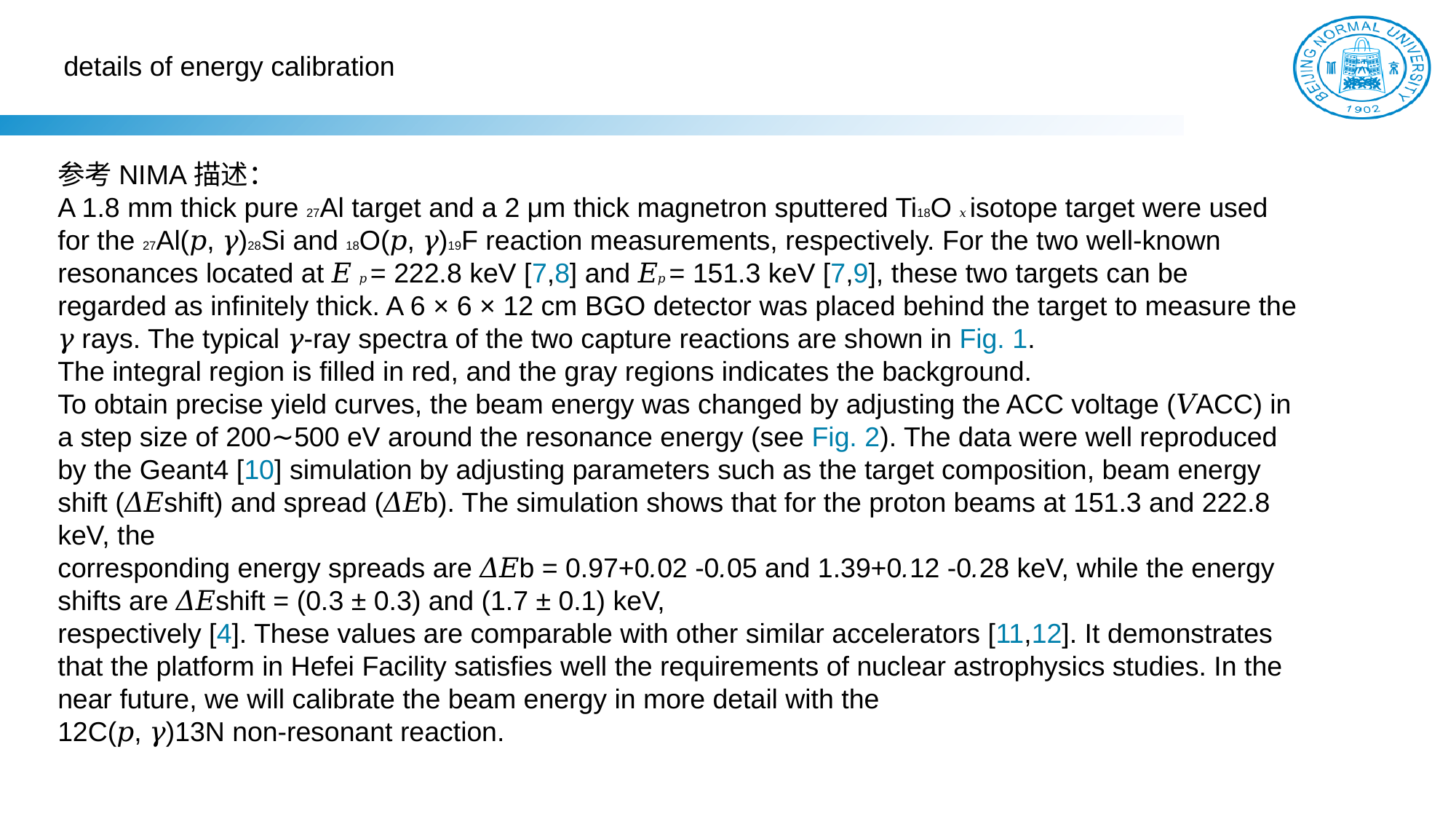

details of energy calibration
参考NIMA描述：
A 1.8 mm thick pure 27Al target and a 2 μm thick magnetron sputtered Ti18O 𝑥 isotope target were used for the 27Al(𝑝, 𝛾)28Si and 18O(𝑝, 𝛾)19F reaction measurements, respectively. For the two well-known resonances located at 𝐸 𝑝 = 222.8 keV [7,8] and 𝐸𝑝 = 151.3 keV [7,9], these two targets can be regarded as infinitely thick. A 6 × 6 × 12 cm BGO detector was placed behind the target to measure the 𝛾 rays. The typical 𝛾-ray spectra of the two capture reactions are shown in Fig. 1.
The integral region is filled in red, and the gray regions indicates the background.
To obtain precise yield curves, the beam energy was changed by adjusting the ACC voltage (𝑉ACC) in a step size of 200∼500 eV around the resonance energy (see Fig. 2). The data were well reproduced by the Geant4 [10] simulation by adjusting parameters such as the target composition, beam energy shift (𝛥𝐸shift) and spread (𝛥𝐸b). The simulation shows that for the proton beams at 151.3 and 222.8 keV, the
corresponding energy spreads are 𝛥𝐸b = 0.97+0.02 -0.05 and 1.39+0.12 -0.28 keV, while the energy shifts are 𝛥𝐸shift = (0.3 ± 0.3) and (1.7 ± 0.1) keV,
respectively [4]. These values are comparable with other similar accelerators [11,12]. It demonstrates that the platform in Hefei Facility satisfies well the requirements of nuclear astrophysics studies. In the near future, we will calibrate the beam energy in more detail with the
12C(𝑝, 𝛾)13N non-resonant reaction.